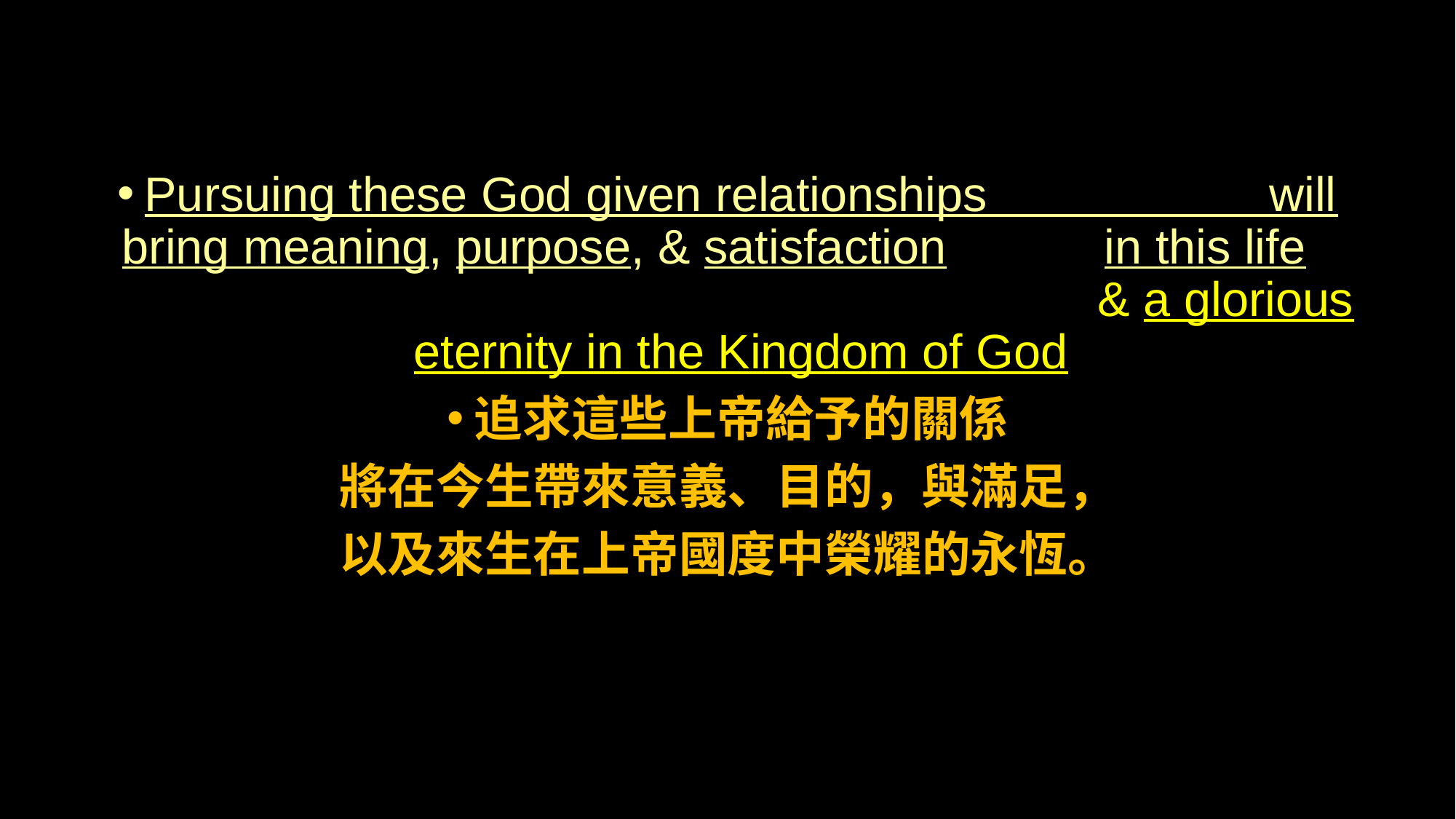

Pursuing these God given relationships                     will bring meaning, purpose, & satisfaction        	in this life                                                                             & a glorious eternity in the Kingdom of God
追求這些上帝給予的關係
將在今生帶來意義、目的，與滿足，
以及來生在上帝國度中榮耀的永恆。